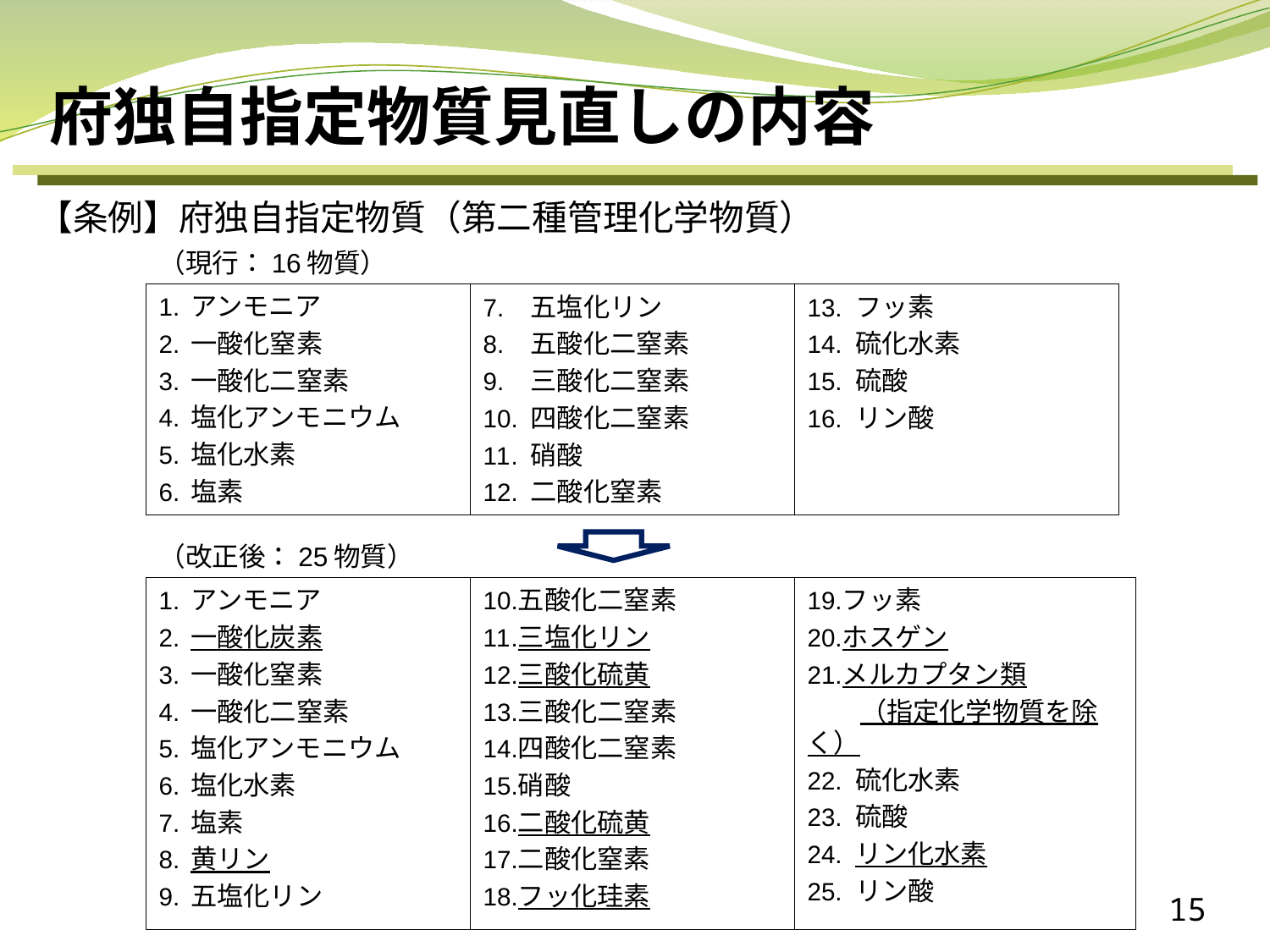

府独自指定物質見直しの内容

【条例】府独自指定物質（第二種管理化学物質）
（現行：16物質）
アンモニア
一酸化窒素
一酸化二窒素
塩化アンモニウム
塩化水素
塩素
フッ素
硫化水素
硫酸
リン酸
五塩化リン
五酸化二窒素
三酸化二窒素
四酸化二窒素
硝酸
二酸化窒素

（改正後：25物質）
フッ素
ホスゲン
メルカプタン類
　　（指定化学物質を除く）
硫化水素
硫酸
リン化水素
リン酸
アンモニア
一酸化炭素
一酸化窒素
一酸化二窒素
塩化アンモニウム
塩化水素
塩素
黄リン
五塩化リン
五酸化二窒素
三塩化リン
三酸化硫黄
三酸化二窒素
四酸化二窒素
硝酸
二酸化硫黄
二酸化窒素
フッ化珪素
15